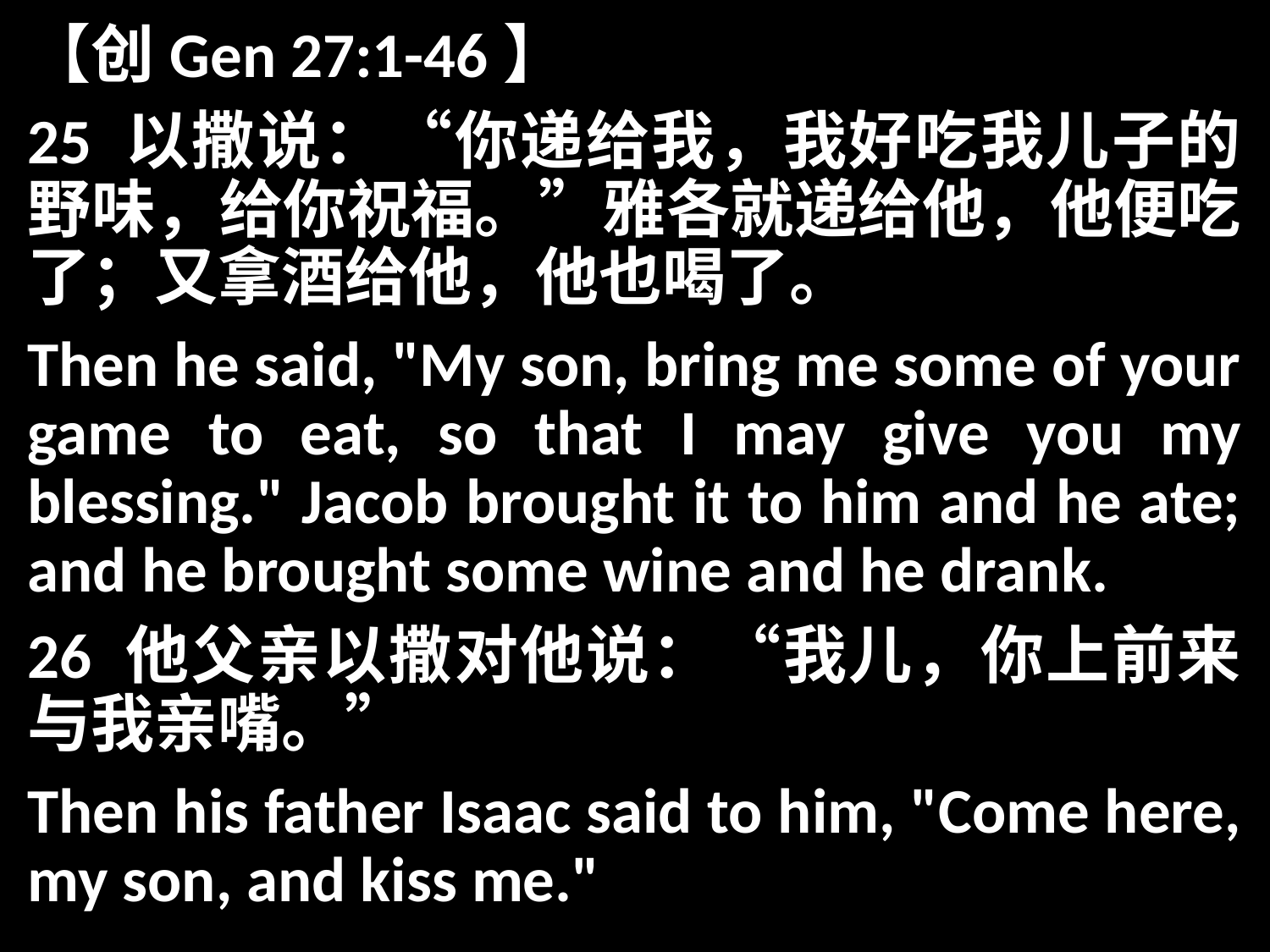

【创Gen 27:1-46】
25 以撒说：“你递给我，我好吃我儿子的野味，给你祝福。”雅各就递给他，他便吃了；又拿酒给他，他也喝了。
Then he said, "My son, bring me some of your game to eat, so that I may give you my blessing." Jacob brought it to him and he ate; and he brought some wine and he drank.
26 他父亲以撒对他说：“我儿，你上前来与我亲嘴。”
Then his father Isaac said to him, "Come here, my son, and kiss me."